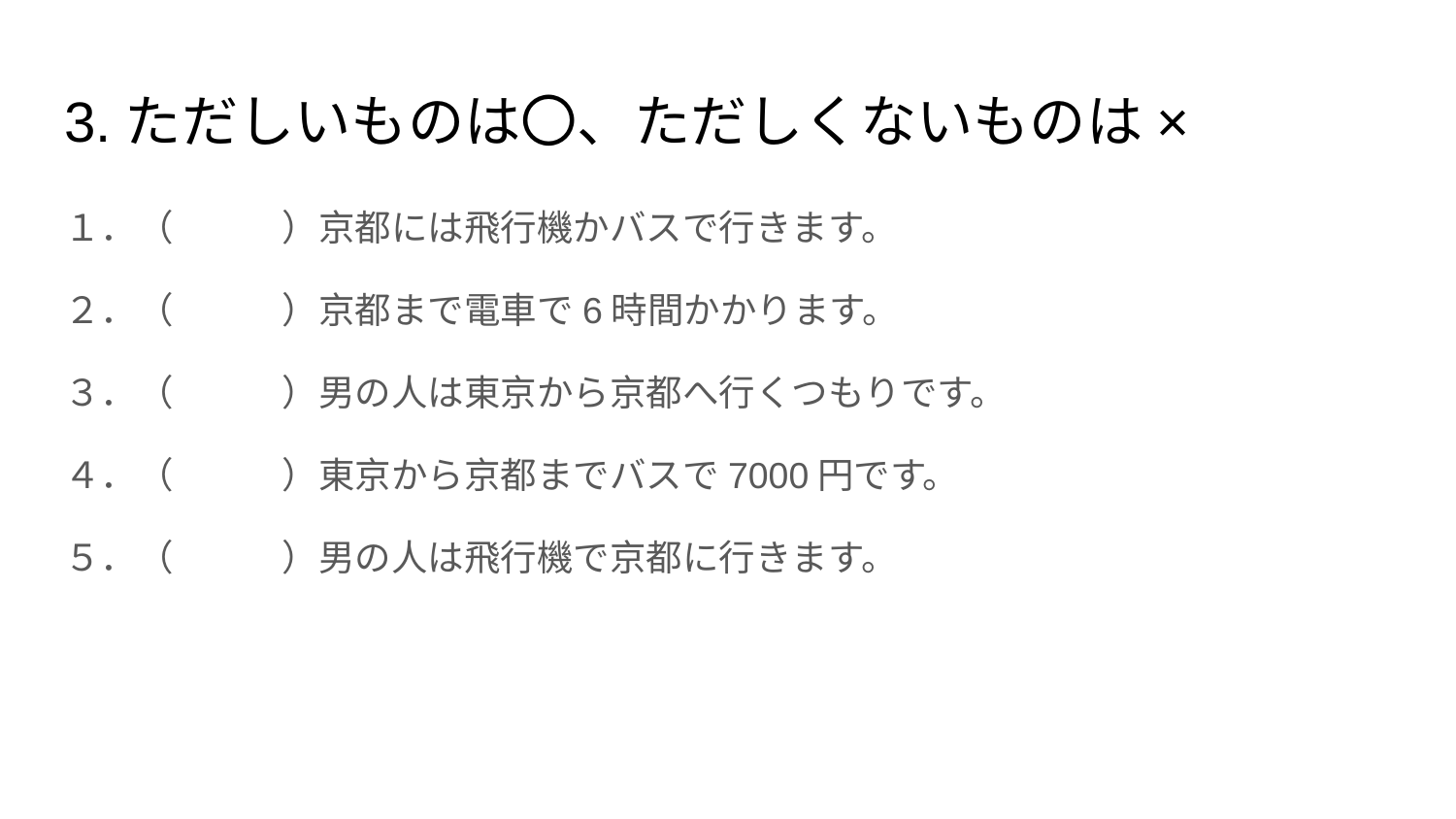

# 3.ただしいものは〇、ただしくないものは×
１．（　　　）京都には飛行機かバスで行きます。
２．（　　　）京都まで電車で6時間かかります。
３．（　　　）男の人は東京から京都へ行くつもりです。
４．（　　　）東京から京都までバスで7000円です。
５．（　　　）男の人は飛行機で京都に行きます。